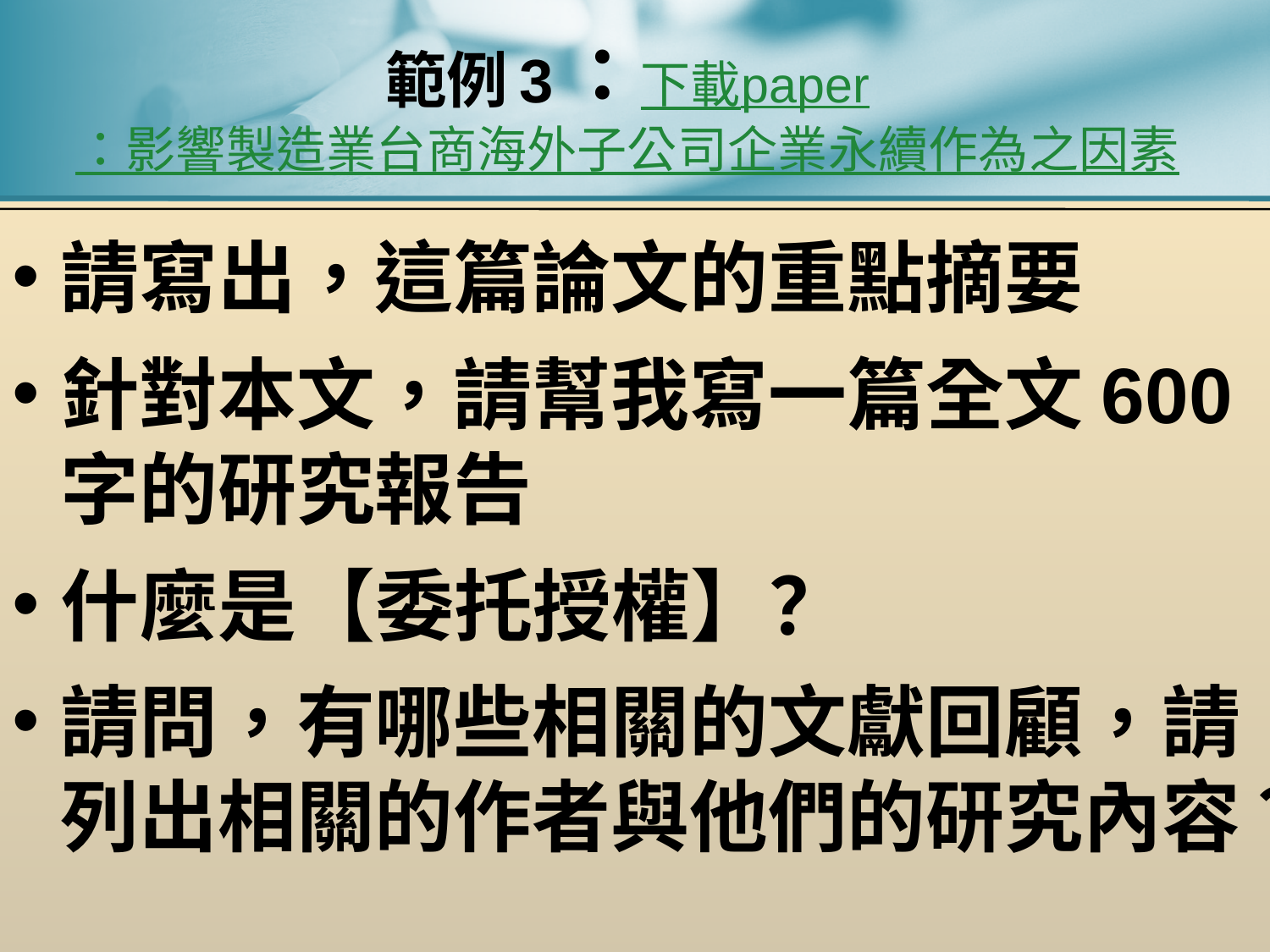

# 範例3：下載paper：影響製造業台商海外子公司企業永續作為之因素
請寫出，這篇論文的重點摘要
針對本文，請幫我寫一篇全文600字的研究報告
什麼是【委托授權】？
請問，有哪些相關的文獻回顧，請列出相關的作者與他們的研究內容？